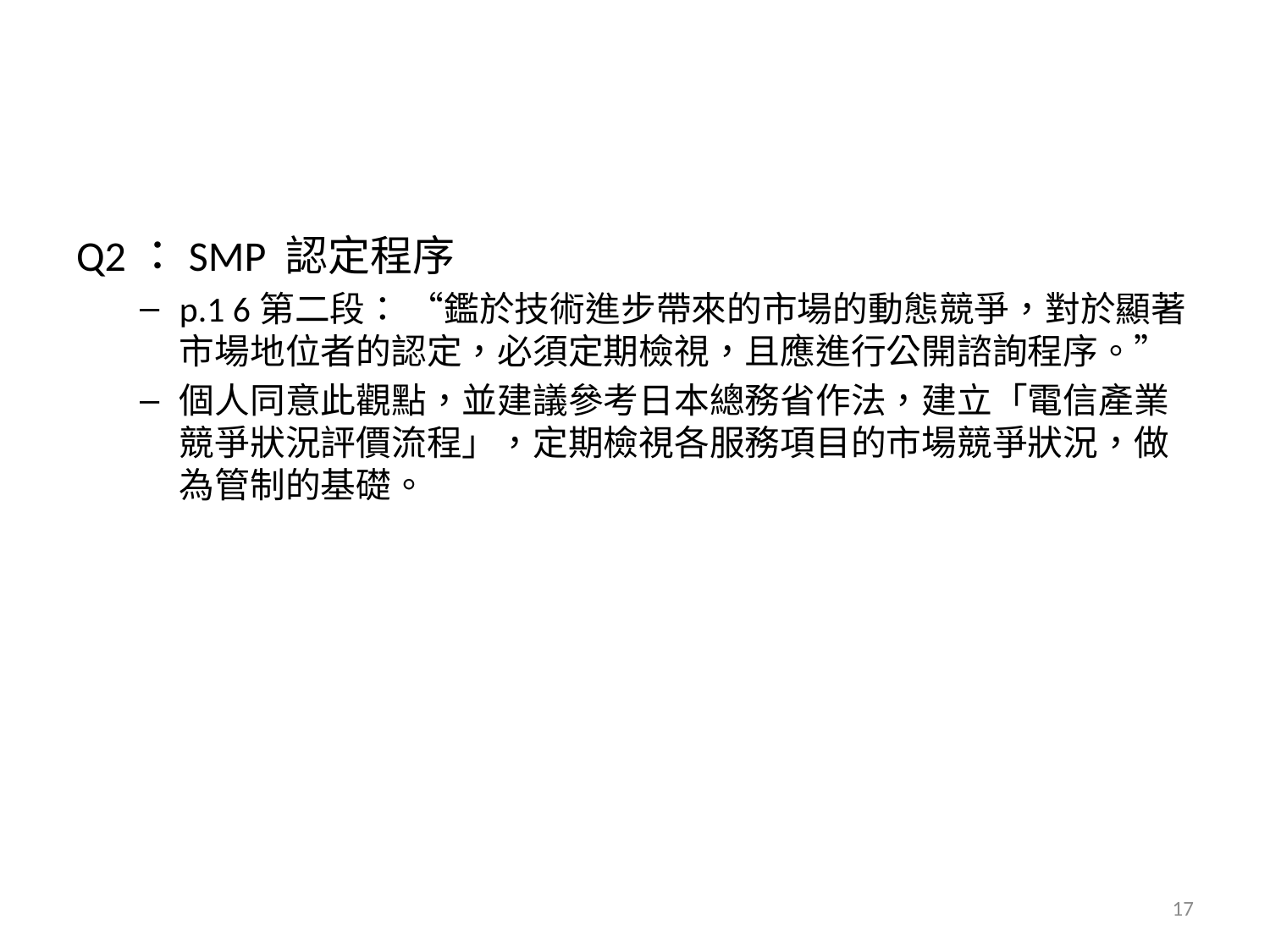

#
Q2：SMP 認定程序
p.1 6第二段： “鑑於技術進步帶來的市場的動態競爭，對於顯著市場地位者的認定，必須定期檢視，且應進行公開諮詢程序。”
個人同意此觀點，並建議參考日本總務省作法，建立「電信產業競爭狀況評價流程」，定期檢視各服務項目的市場競爭狀況，做為管制的基礎。

17